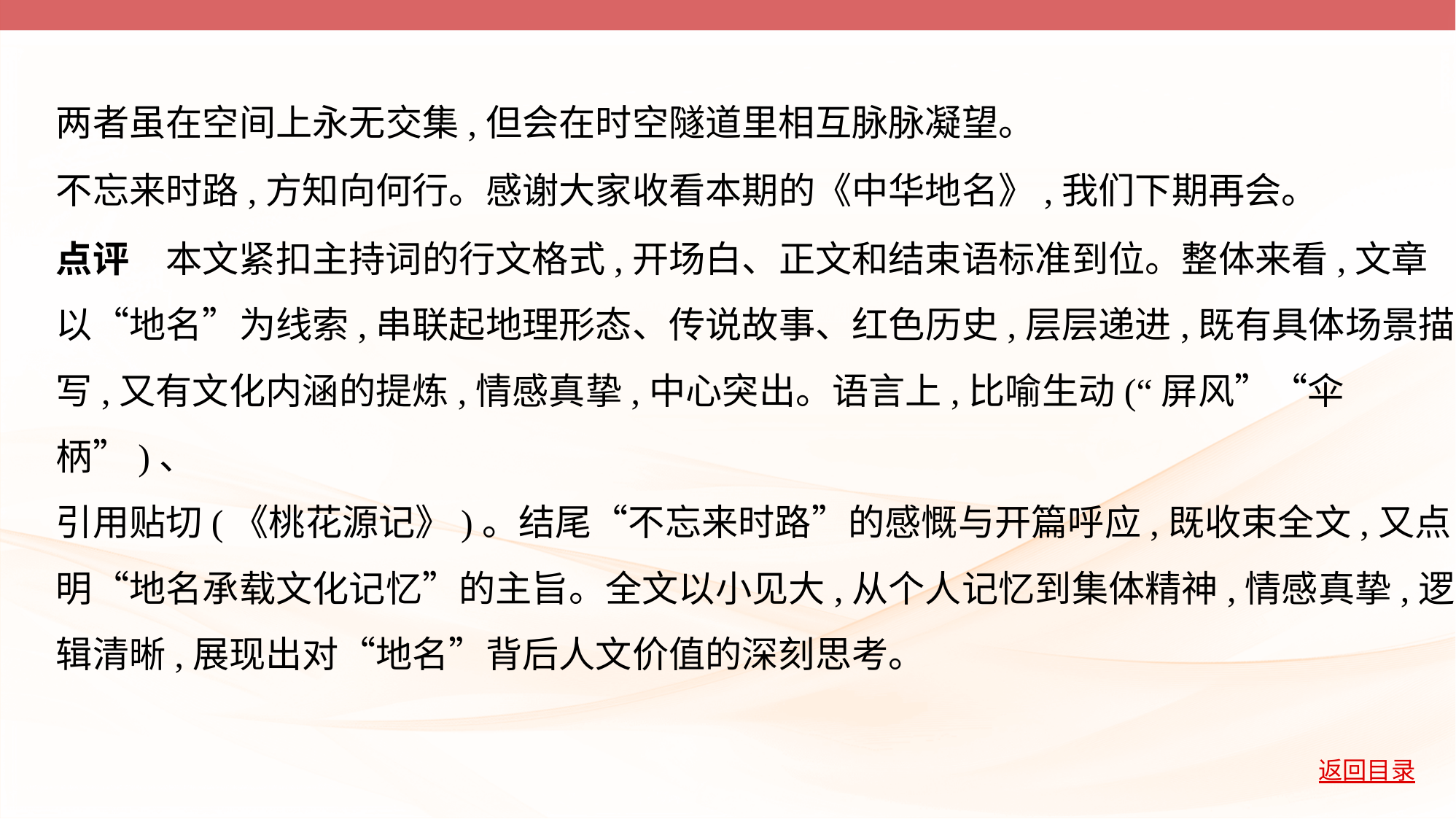

两者虽在空间上永无交集,但会在时空隧道里相互脉脉凝望。
不忘来时路,方知向何行。感谢大家收看本期的《中华地名》,我们下期再会。
点评　本文紧扣主持词的行文格式,开场白、正文和结束语标准到位。整体来看,文章
以“地名”为线索,串联起地理形态、传说故事、红色历史,层层递进,既有具体场景描
写,又有文化内涵的提炼,情感真挚,中心突出。语言上,比喻生动(“屏风”“伞柄”)、
引用贴切(《桃花源记》)。结尾“不忘来时路”的感慨与开篇呼应,既收束全文,又点
明“地名承载文化记忆”的主旨。全文以小见大,从个人记忆到集体精神,情感真挚,逻
辑清晰,展现出对“地名”背后人文价值的深刻思考。